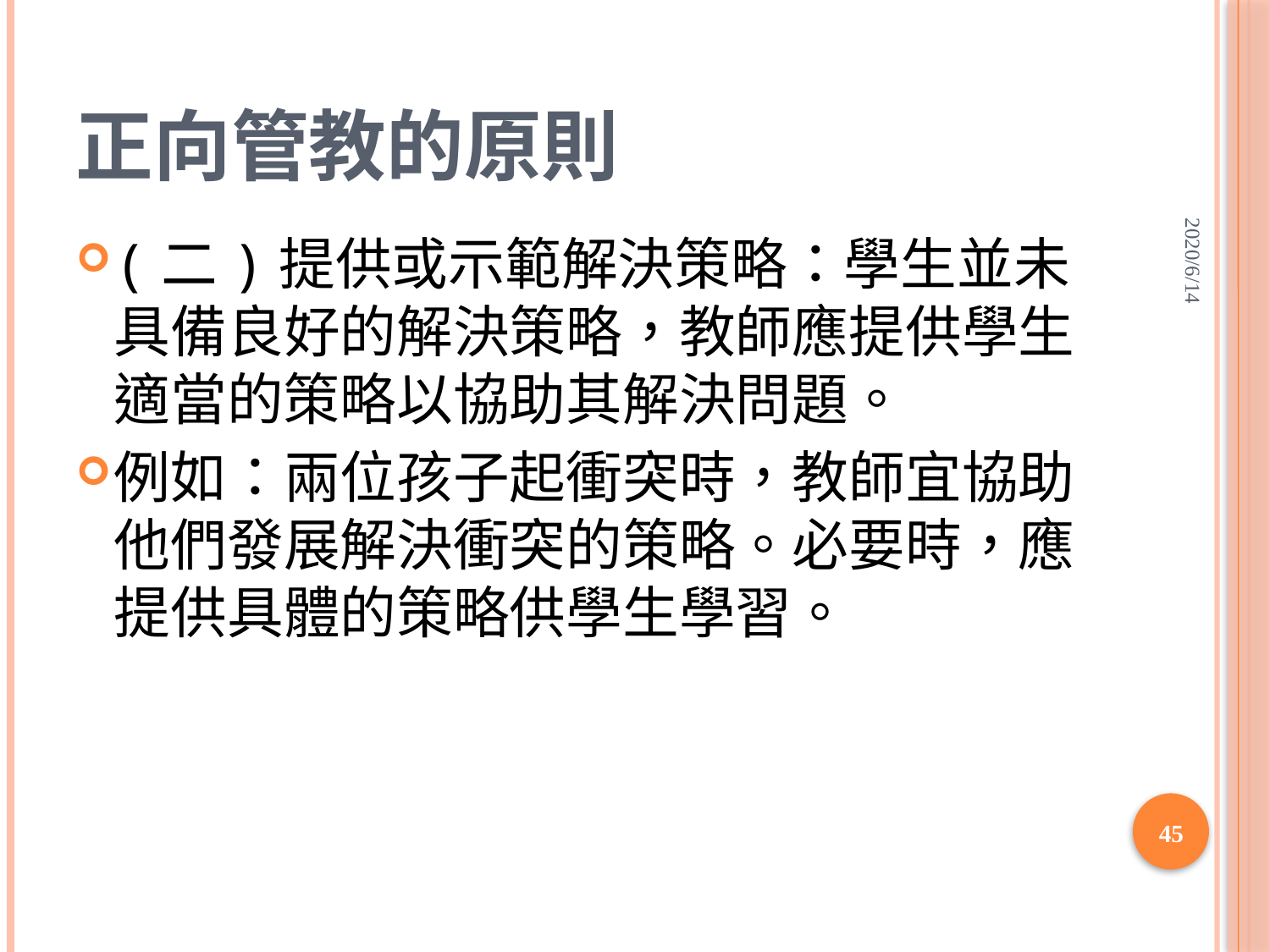

# 正向管教的原則
2020/6/14
(二)提供或示範解決策略：學生並未具備良好的解決策略，教師應提供學生適當的策略以協助其解決問題。
例如：兩位孩子起衝突時，教師宜協助他們發展解決衝突的策略。必要時，應提供具體的策略供學生學習。
45